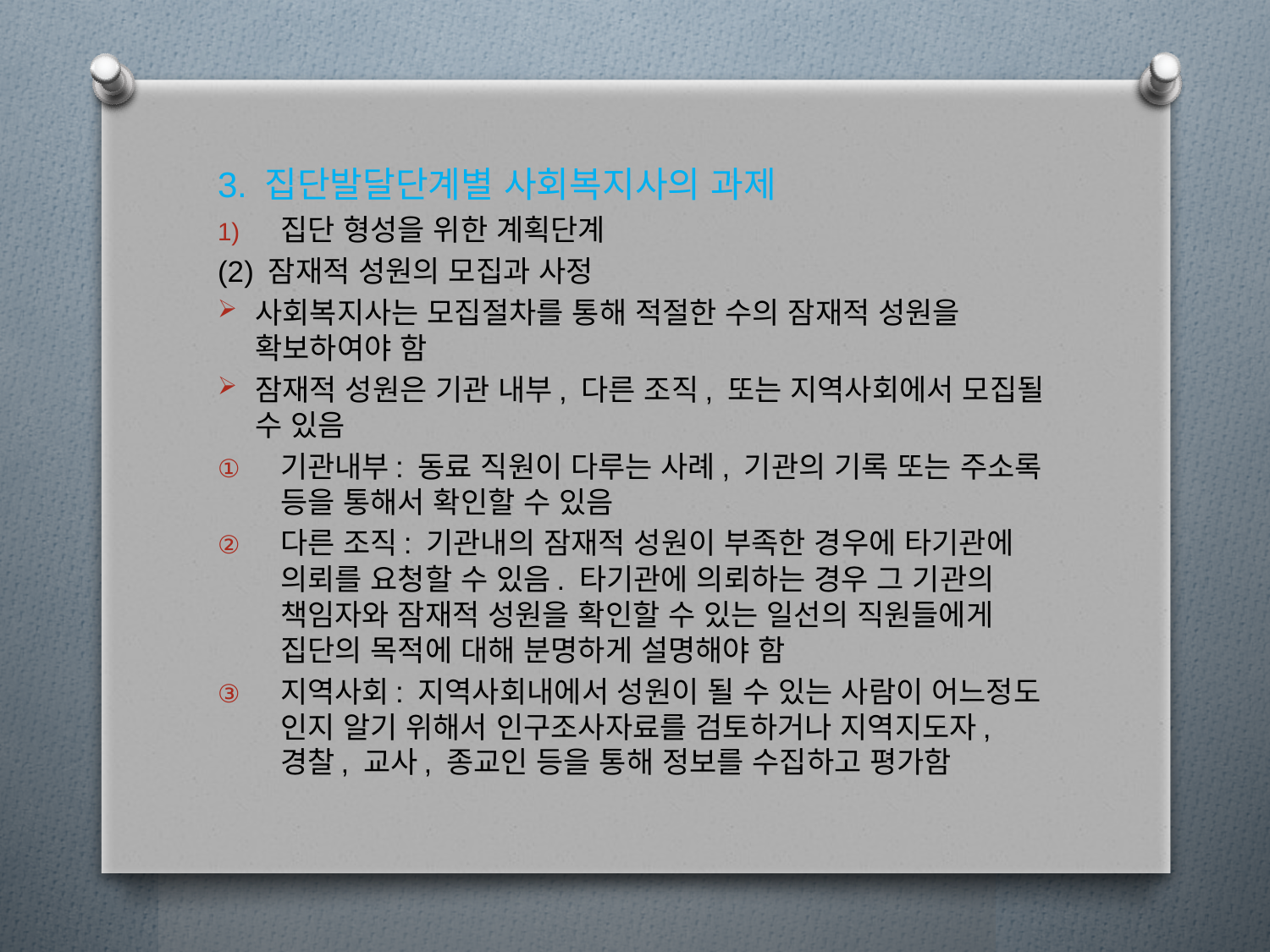

3. 집단발달단계별 사회복지사의 과제
집단 형성을 위한 계획단계
(2) 잠재적 성원의 모집과 사정
사회복지사는 모집절차를 통해 적절한 수의 잠재적 성원을 확보하여야 함
잠재적 성원은 기관 내부, 다른 조직, 또는 지역사회에서 모집될 수 있음
기관내부: 동료 직원이 다루는 사례, 기관의 기록 또는 주소록 등을 통해서 확인할 수 있음
다른 조직: 기관내의 잠재적 성원이 부족한 경우에 타기관에 의뢰를 요청할 수 있음. 타기관에 의뢰하는 경우 그 기관의 책임자와 잠재적 성원을 확인할 수 있는 일선의 직원들에게 집단의 목적에 대해 분명하게 설명해야 함
지역사회: 지역사회내에서 성원이 될 수 있는 사람이 어느정도 인지 알기 위해서 인구조사자료를 검토하거나 지역지도자, 경찰, 교사, 종교인 등을 통해 정보를 수집하고 평가함